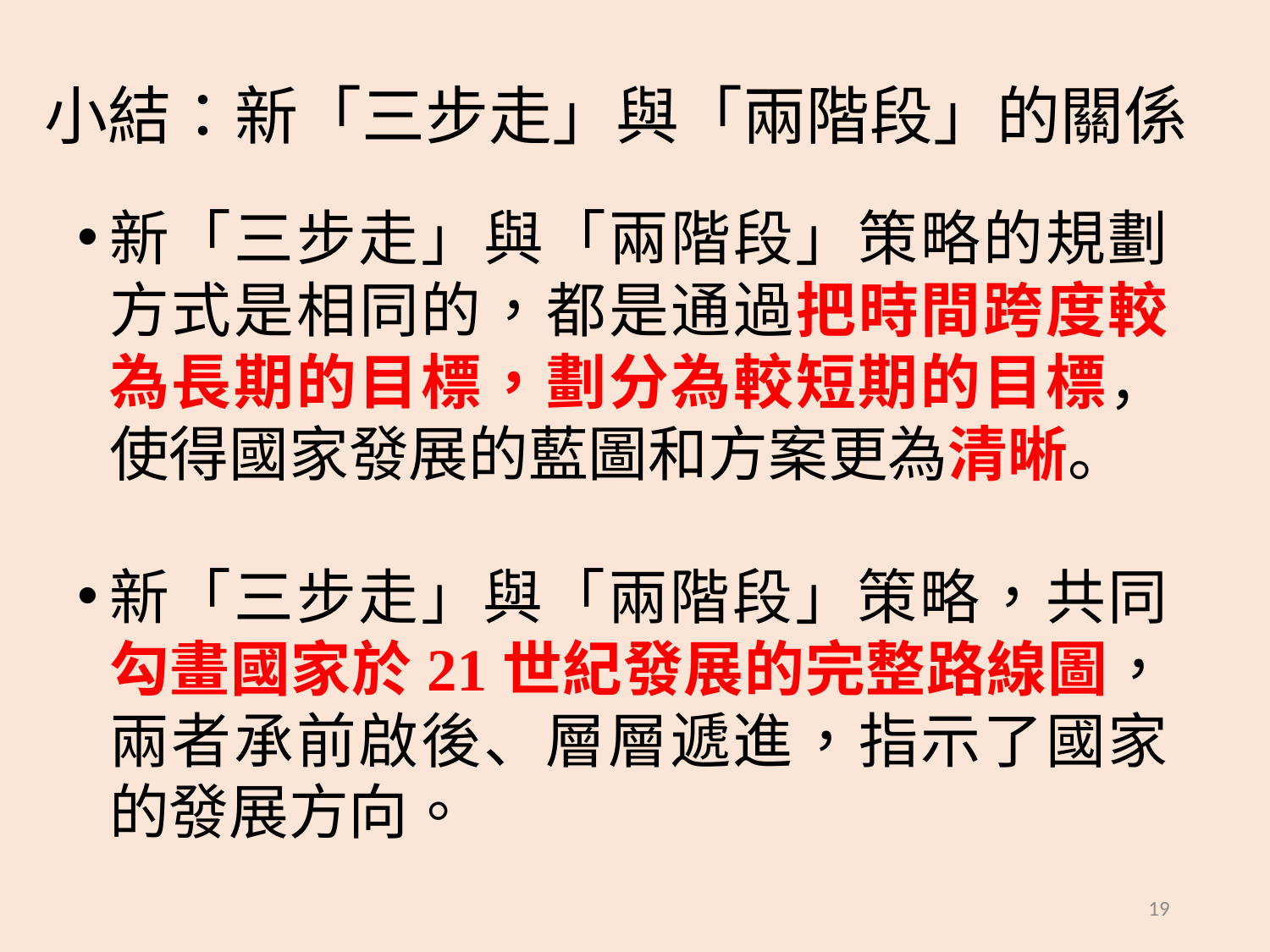

# 小結：新「三步走」與「兩階段」的關係
新「三步走」與「兩階段」策略的規劃方式是相同的，都是通過把時間跨度較為長期的目標，劃分為較短期的目標，使得國家發展的藍圖和方案更為清晰。

新「三步走」與「兩階段」策略，共同勾畫國家於21世紀發展的完整路線圖，兩者承前啟後、層層遞進，指示了國家的發展方向。
19